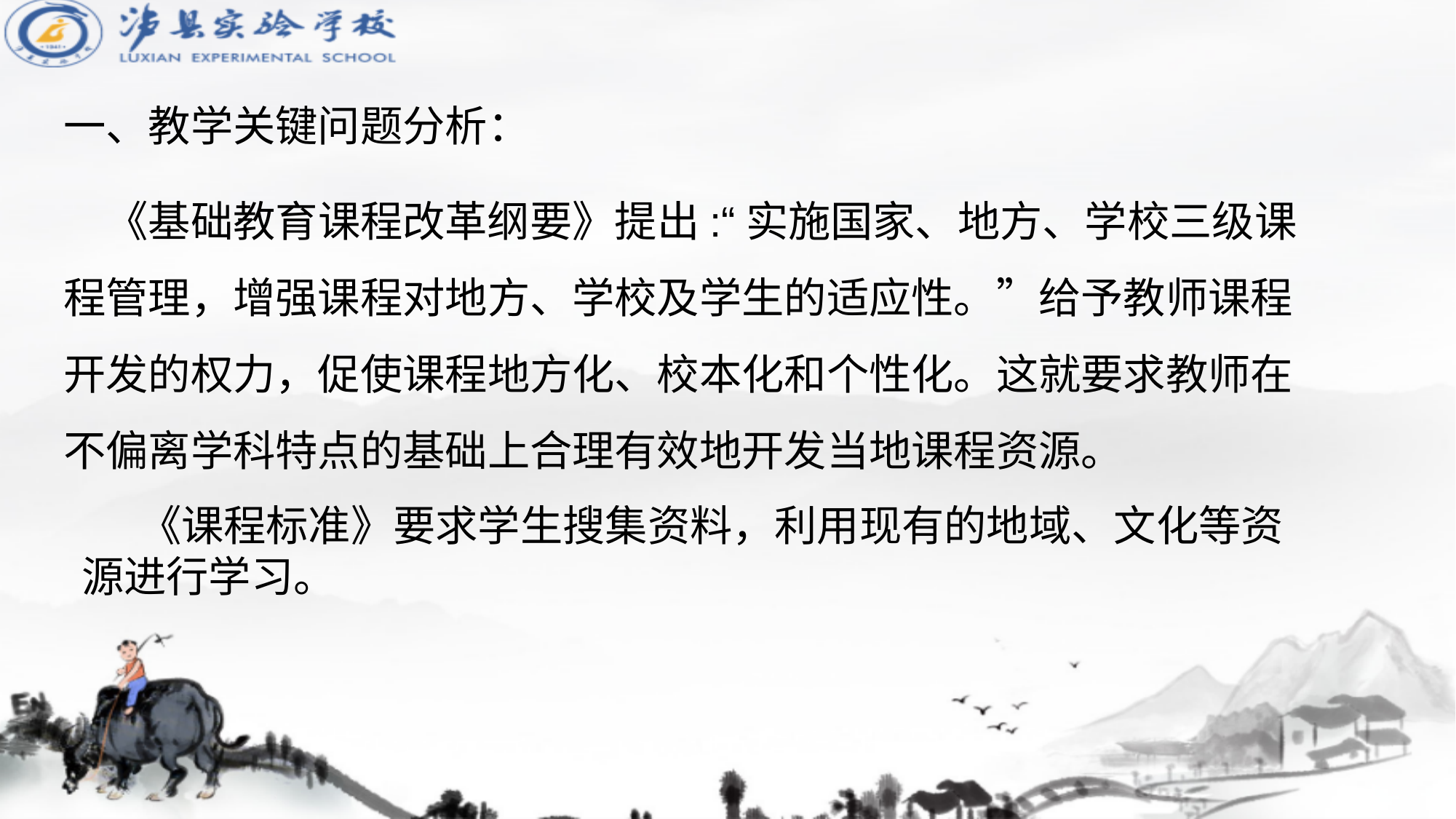

一、教学关键问题分析：
《基础教育课程改革纲要》提出:“实施国家、地方、学校三级课程管理，增强课程对地方、学校及学生的适应性。”给予教师课程开发的权力，促使课程地方化、校本化和个性化。这就要求教师在不偏离学科特点的基础上合理有效地开发当地课程资源。
     《课程标准》要求学生搜集资料，利用现有的地域、文化等资源进行学习。